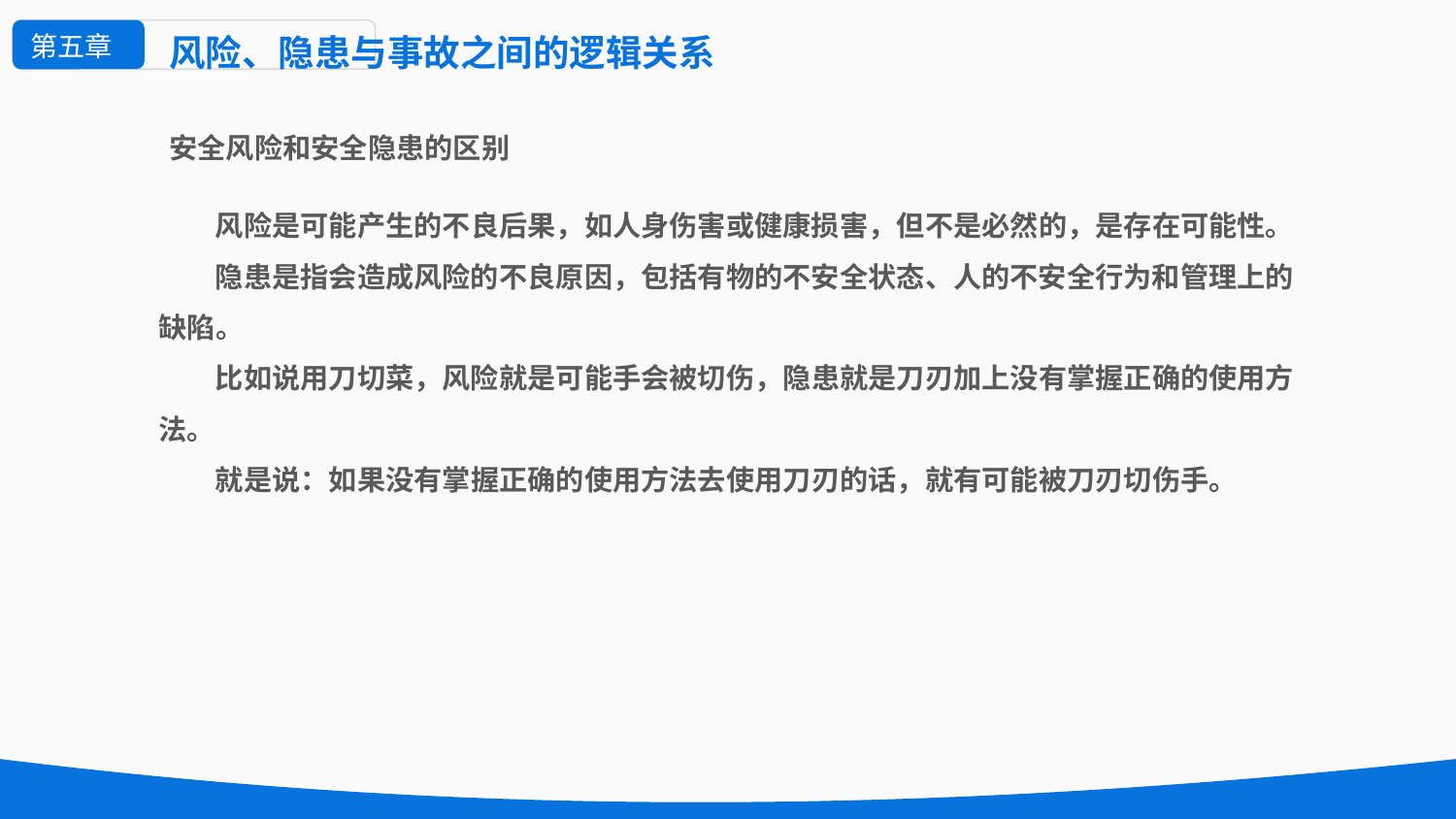

第五章
风险、隐患与事故之间的逻辑关系
安全风险和安全隐患的区别
风险是可能产生的不良后果，如人身伤害或健康损害，但不是必然的，是存在可能性。
隐患是指会造成风险的不良原因，包括有物的不安全状态、人的不安全行为和管理上的缺陷。
比如说用刀切菜，风险就是可能手会被切伤，隐患就是刀刃加上没有掌握正确的使用方法。
就是说：如果没有掌握正确的使用方法去使用刀刃的话，就有可能被刀刃切伤手。